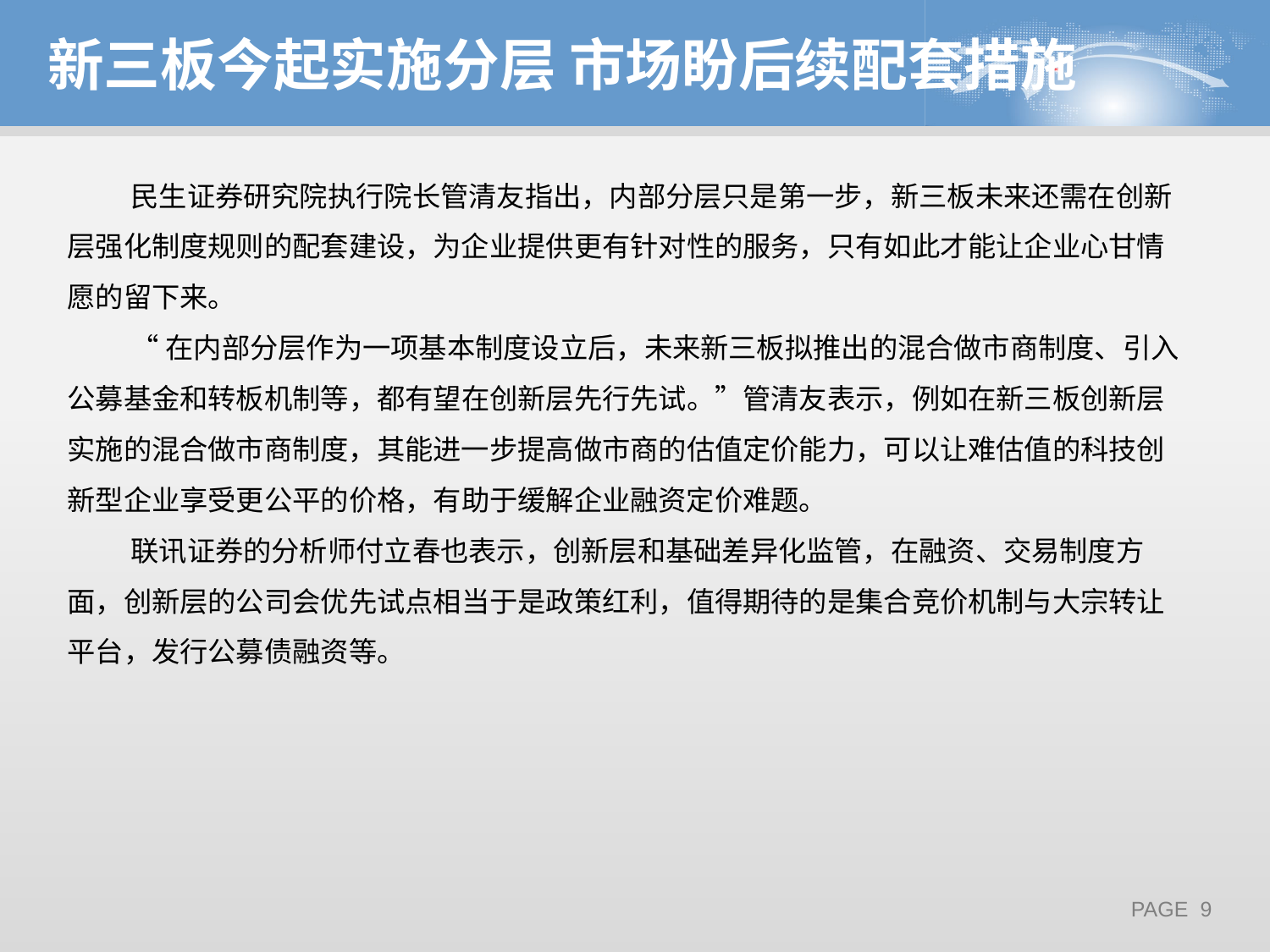

新三板今起实施分层 市场盼后续配套措施
民生证券研究院执行院长管清友指出，内部分层只是第一步，新三板未来还需在创新层强化制度规则的配套建设，为企业提供更有针对性的服务，只有如此才能让企业心甘情愿的留下来。
“在内部分层作为一项基本制度设立后，未来新三板拟推出的混合做市商制度、引入公募基金和转板机制等，都有望在创新层先行先试。”管清友表示，例如在新三板创新层实施的混合做市商制度，其能进一步提高做市商的估值定价能力，可以让难估值的科技创新型企业享受更公平的价格，有助于缓解企业融资定价难题。
联讯证券的分析师付立春也表示，创新层和基础差异化监管，在融资、交易制度方面，创新层的公司会优先试点相当于是政策红利，值得期待的是集合竞价机制与大宗转让平台，发行公募债融资等。